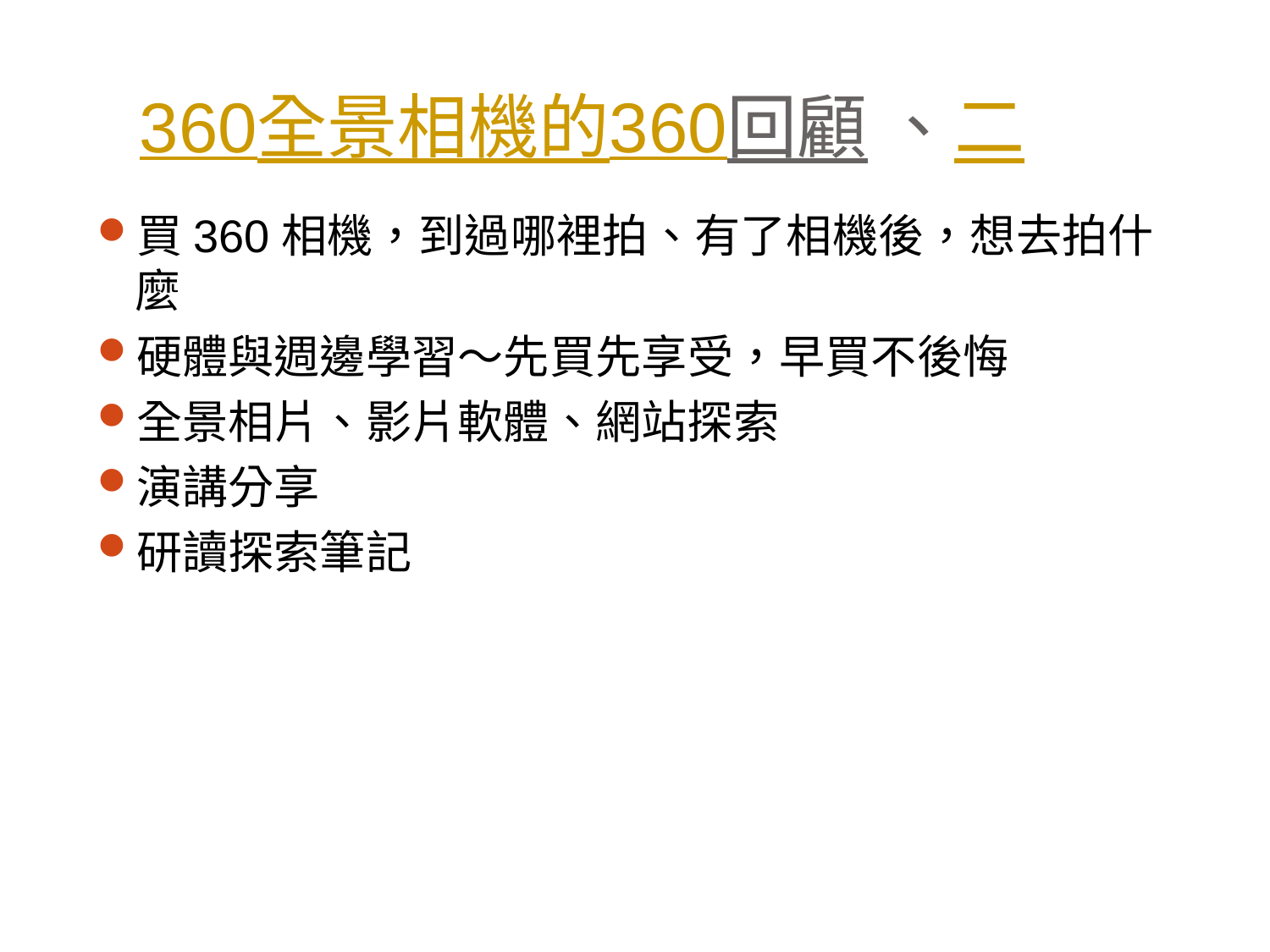

# 360全景相機的360回顧 、二
買360相機，到過哪裡拍、有了相機後，想去拍什麼
硬體與週邊學習～先買先享受，早買不後悔
全景相片、影片軟體、網站探索
演講分享
研讀探索筆記